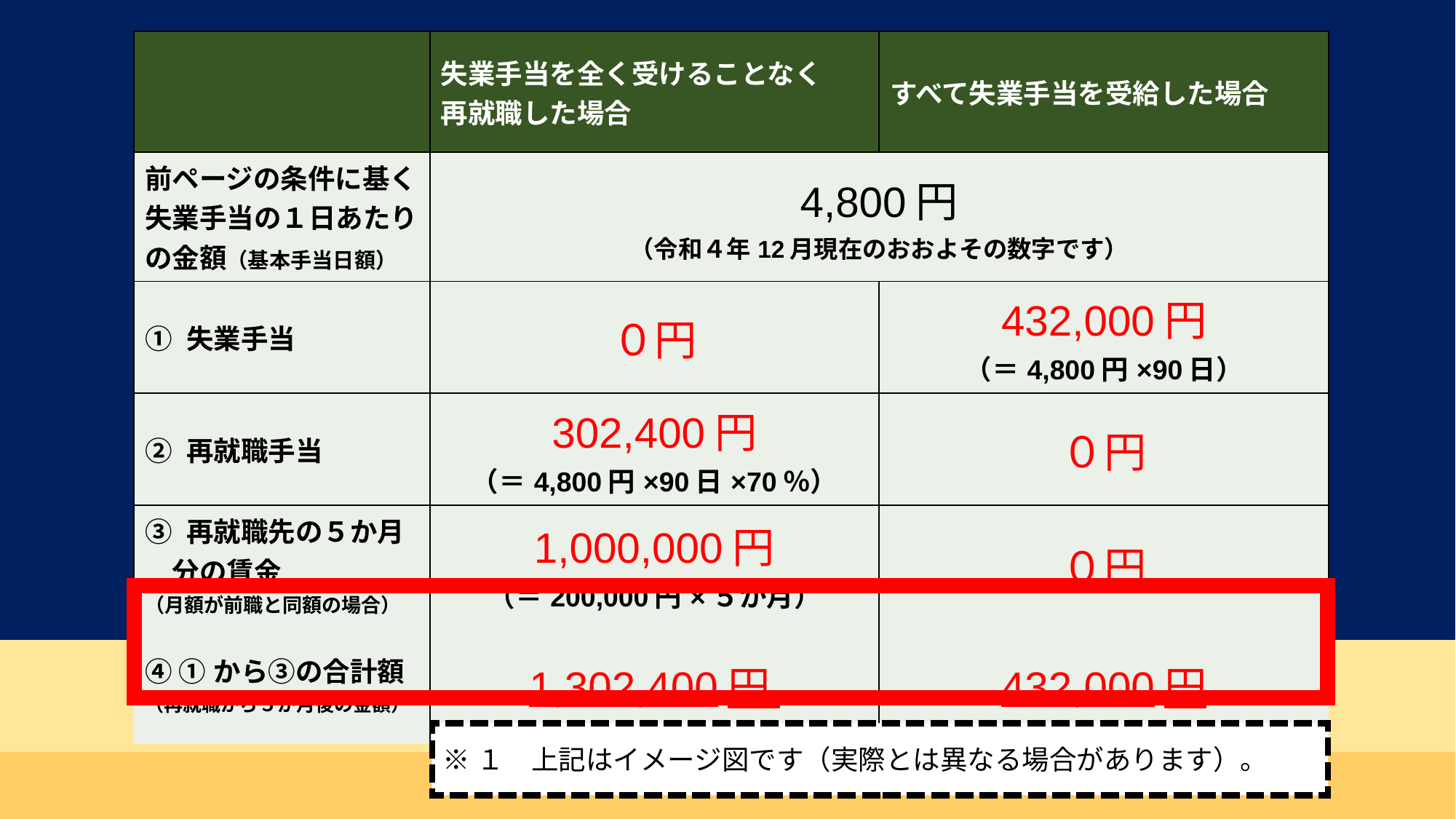

|  | 失業手当を全く受けることなく 再就職した場合 | すべて失業手当を受給した場合 |
| --- | --- | --- |
| 前ページの条件に基く失業手当の１日あたりの金額（基本手当日額） | 4,800円 （令和４年12月現在のおおよその数字です） |  |
| ① 失業手当 | ０円 | 432,000円 （＝4,800円×90日） |
| ② 再就職手当 | 302,400円 （＝4,800円×90日×70％） | ０円 |
| ③ 再就職先の５か月 　分の賃金 （月額が前職と同額の場合） | 1,000,000円 （＝200,000円×５か月） | ０円 |
| ④ ①から③の合計額 （再就職から５か月後の金額） | 1,302,400円 | 432,000円 |

※１　上記はイメージ図です（実際とは異なる場合があります）。